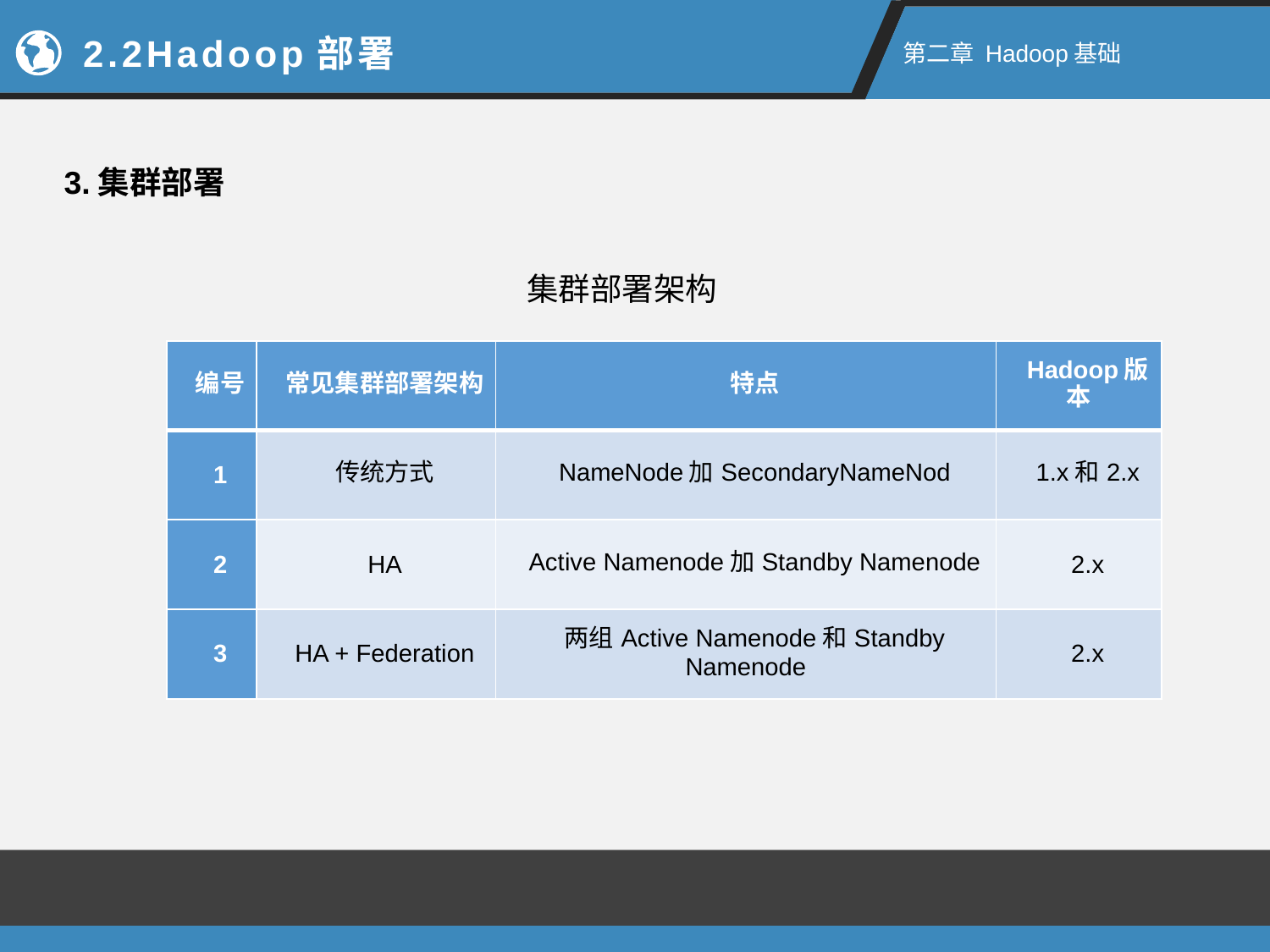

2.2Hadoop部署

第二章 Hadoop基础
3.集群部署
集群部署架构
| 编号 | 常见集群部署架构 | 特点 | Hadoop版本 |
| --- | --- | --- | --- |
| 1 | 传统方式 | NameNode加SecondaryNameNod | 1.x和2.x |
| 2 | HA | Active Namenode加Standby Namenode | 2.x |
| 3 | HA + Federation | 两组Active Namenode和Standby Namenode | 2.x |